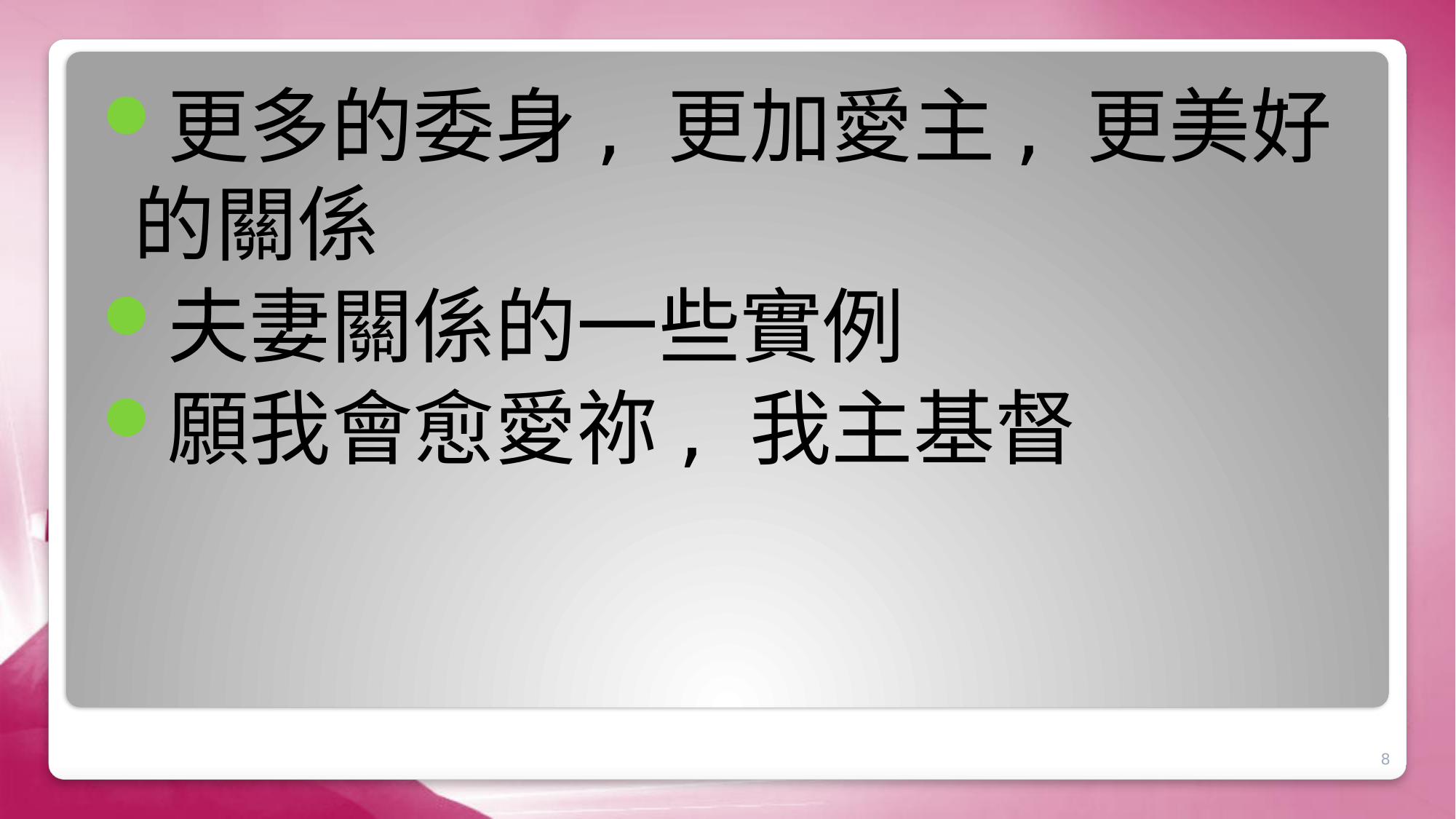

更多的委身, 更加愛主, 更美好的關係
夫妻關係的一些實例
願我會愈愛祢, 我主基督
#
8